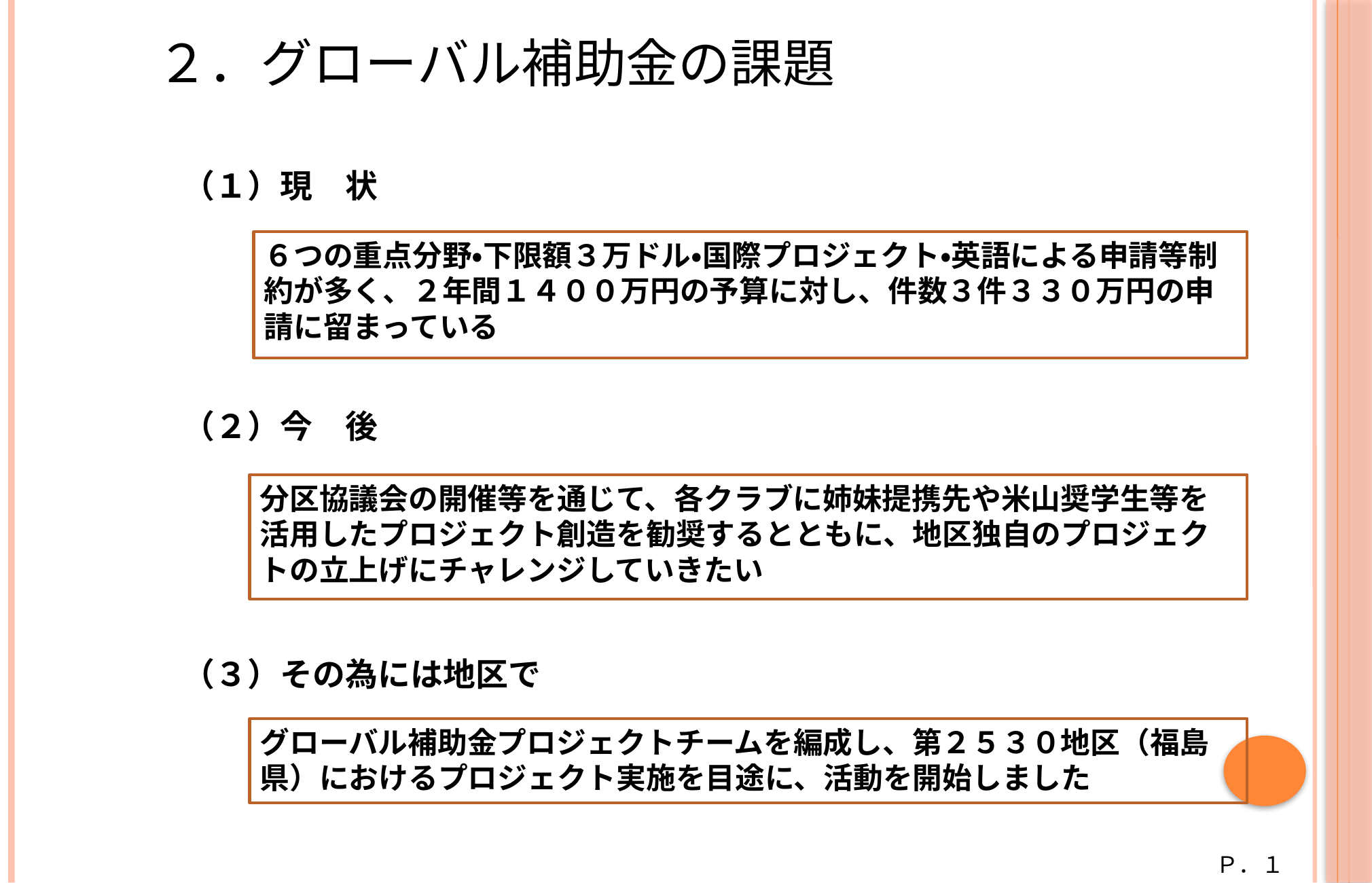

２．グローバル補助金の課題
（１）現　状
６つの重点分野・下限額３万ドル・国際プロジェクト・英語による申請等制約が多く、２年間１４００万円の予算に対し、件数３件３３０万円の申請に留まっている
（２）今　後
分区協議会の開催等を通じて、各クラブに姉妹提携先や米山奨学生等を活用したプロジェクト創造を勧奨するとともに、地区独自のプロジェクトの立上げにチャレンジしていきたい
（３）その為には地区で
グローバル補助金プロジェクトチームを編成し、第２５３０地区（福島県）におけるプロジェクト実施を目途に、活動を開始しました
Ｐ．１０